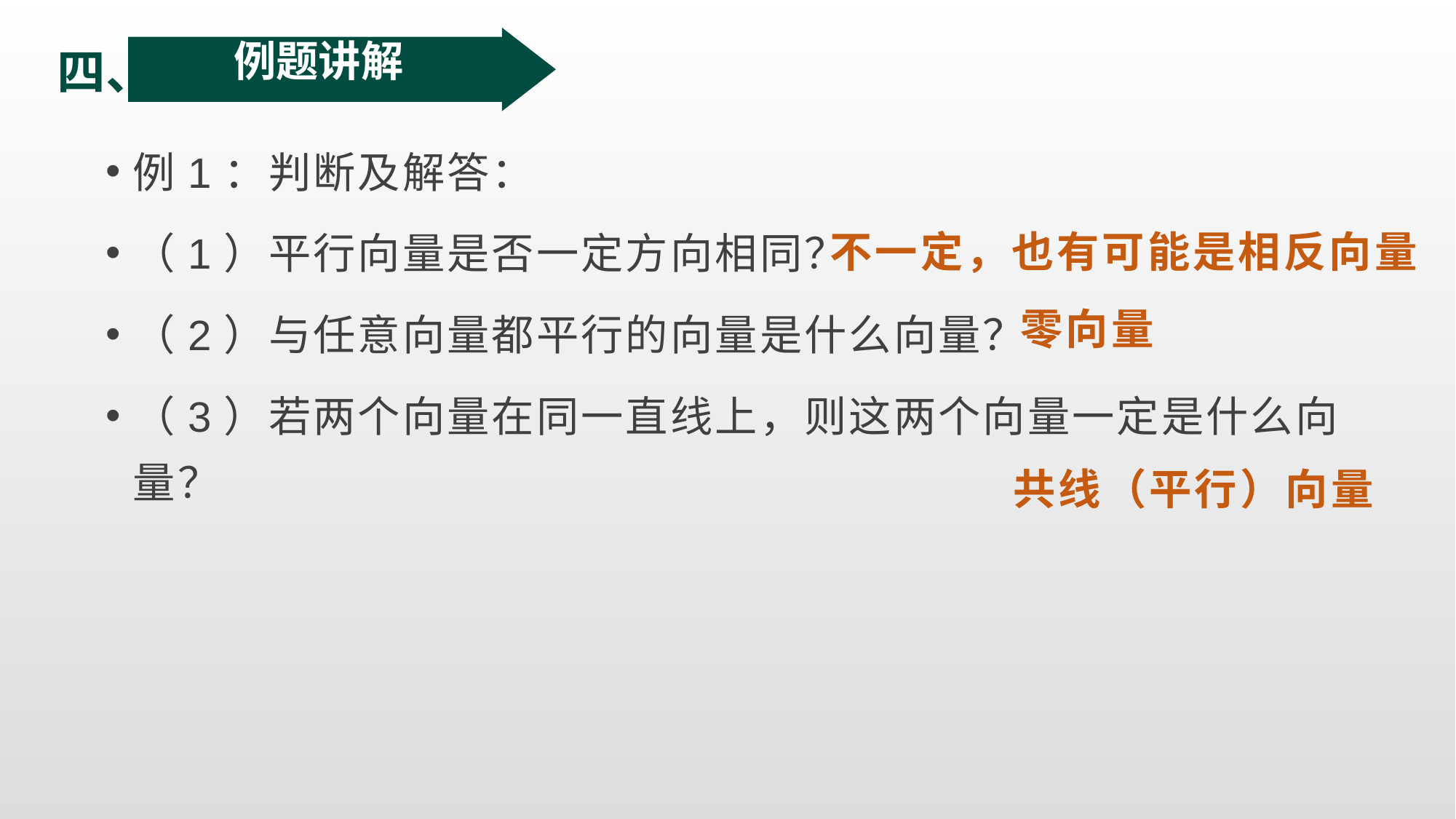

例题讲解
四、
例1：判断及解答：
（1）平行向量是否一定方向相同？
（2）与任意向量都平行的向量是什么向量？
（3）若两个向量在同一直线上，则这两个向量一定是什么向量？

# 不一定，也有可能是相反向量
零向量
共线（平行）向量